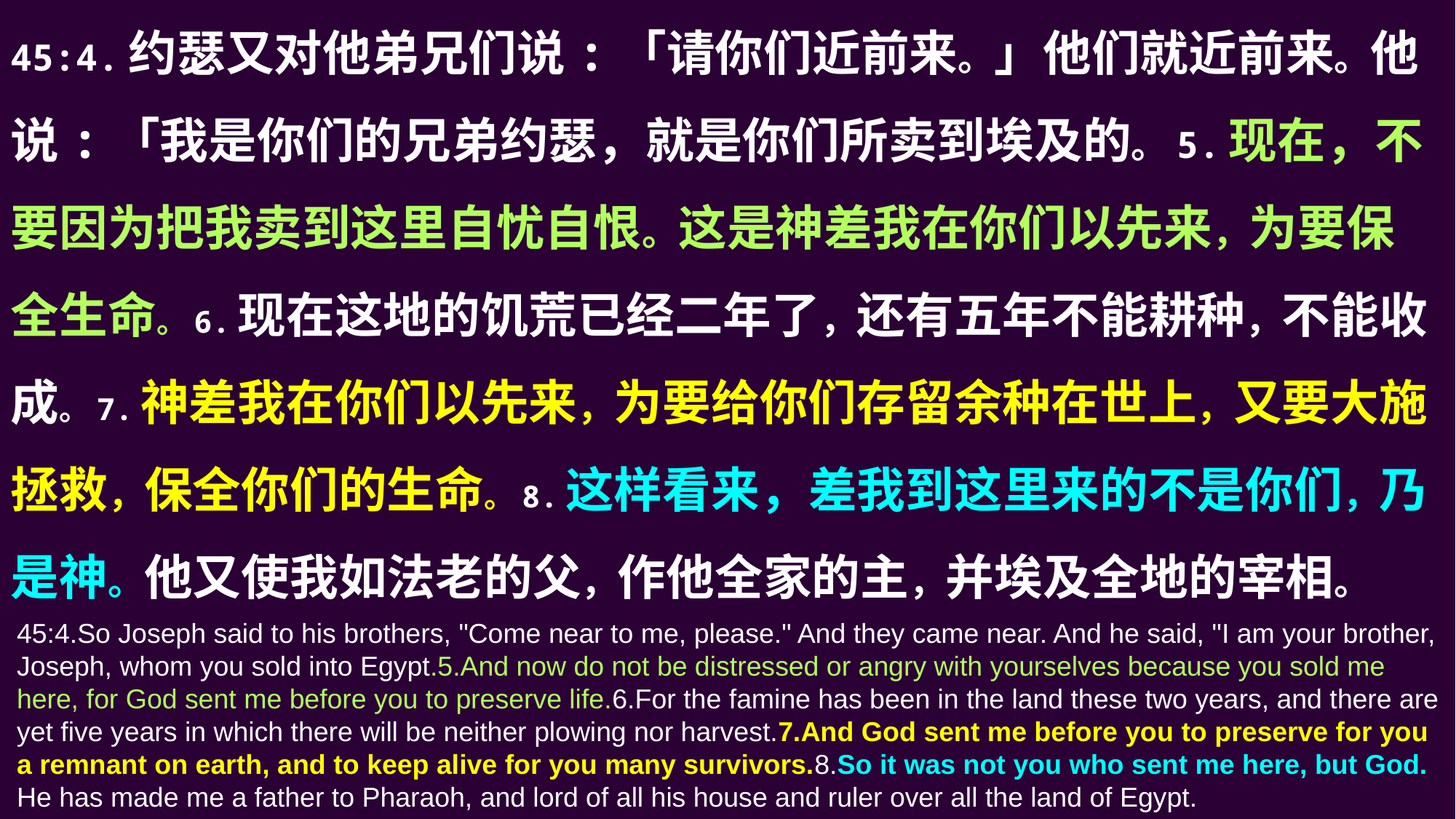

45:4.约瑟又对他弟兄们说:「请你们近前来。」他们就近前来。他说:「我是你们的兄弟约瑟，就是你们所卖到埃及的。5.现在，不要因为把我卖到这里自忧自恨。这是神差我在你们以先来，为要保全生命。6.现在这地的饥荒已经二年了，还有五年不能耕种，不能收成。7.神差我在你们以先来，为要给你们存留余种在世上，又要大施拯救，保全你们的生命。8.这样看来，差我到这里来的不是你们，乃是神。他又使我如法老的父，作他全家的主，并埃及全地的宰相。
45:4.So Joseph said to his brothers, "Come near to me, please." And they came near. And he said, "I am your brother, Joseph, whom you sold into Egypt.5.And now do not be distressed or angry with yourselves because you sold me here, for God sent me before you to preserve life.6.For the famine has been in the land these two years, and there are yet five years in which there will be neither plowing nor harvest.7.And God sent me before you to preserve for you a remnant on earth, and to keep alive for you many survivors.8.So it was not you who sent me here, but God. He has made me a father to Pharaoh, and lord of all his house and ruler over all the land of Egypt.